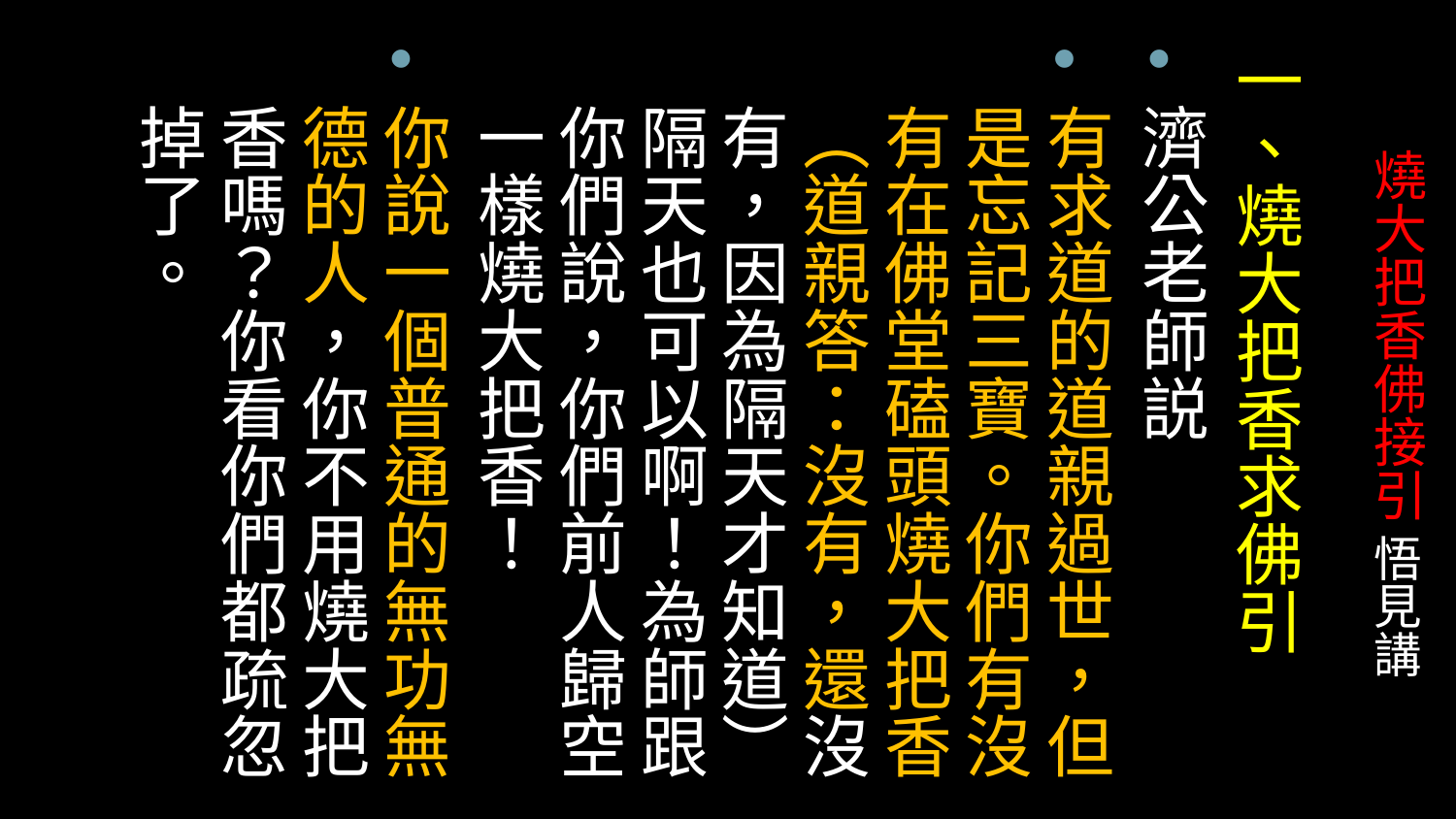

一、燒大把香求佛引
濟公老師説
有求道的道親過世，但是忘記三寶。你們有沒有在佛堂磕頭燒大把香（道親答：沒有，還沒有，因為隔天才知道）隔天也可以啊！為師跟你們說，你們前人歸空一樣燒大把香！
你說一個普通的無功無德的人，你不用燒大把香嗎？你看你們都疏忽掉了。

# 燒大把香佛接引 悟見講